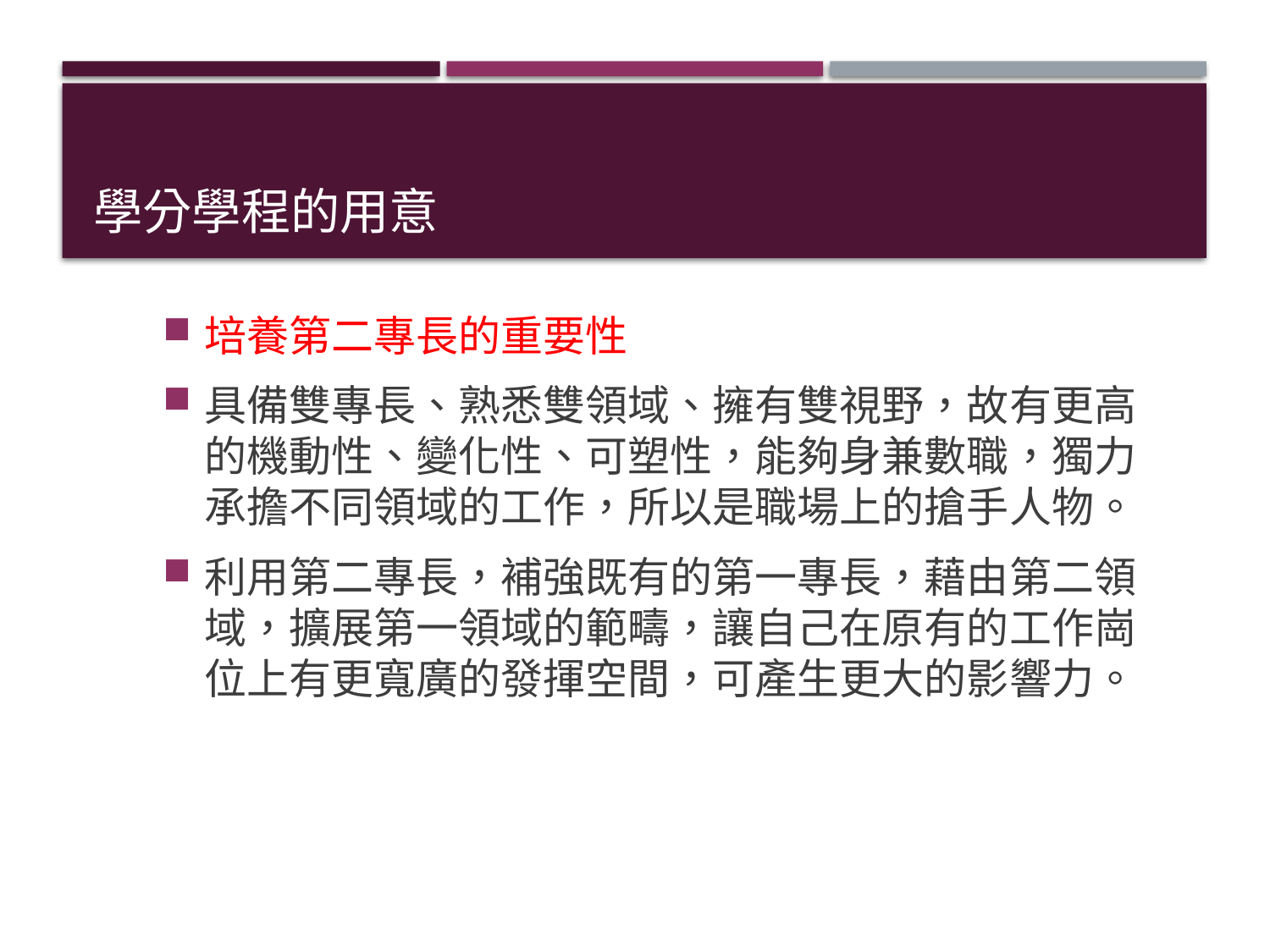

# 學分學程的用意
培養第二專長的重要性
具備雙專長、熟悉雙領域、擁有雙視野，故有更高的機動性、變化性、可塑性，能夠身兼數職，獨力承擔不同領域的工作，所以是職場上的搶手人物。
利用第二專長，補強既有的第一專長，藉由第二領域，擴展第一領域的範疇，讓自己在原有的工作崗位上有更寬廣的發揮空間，可產生更大的影響力。